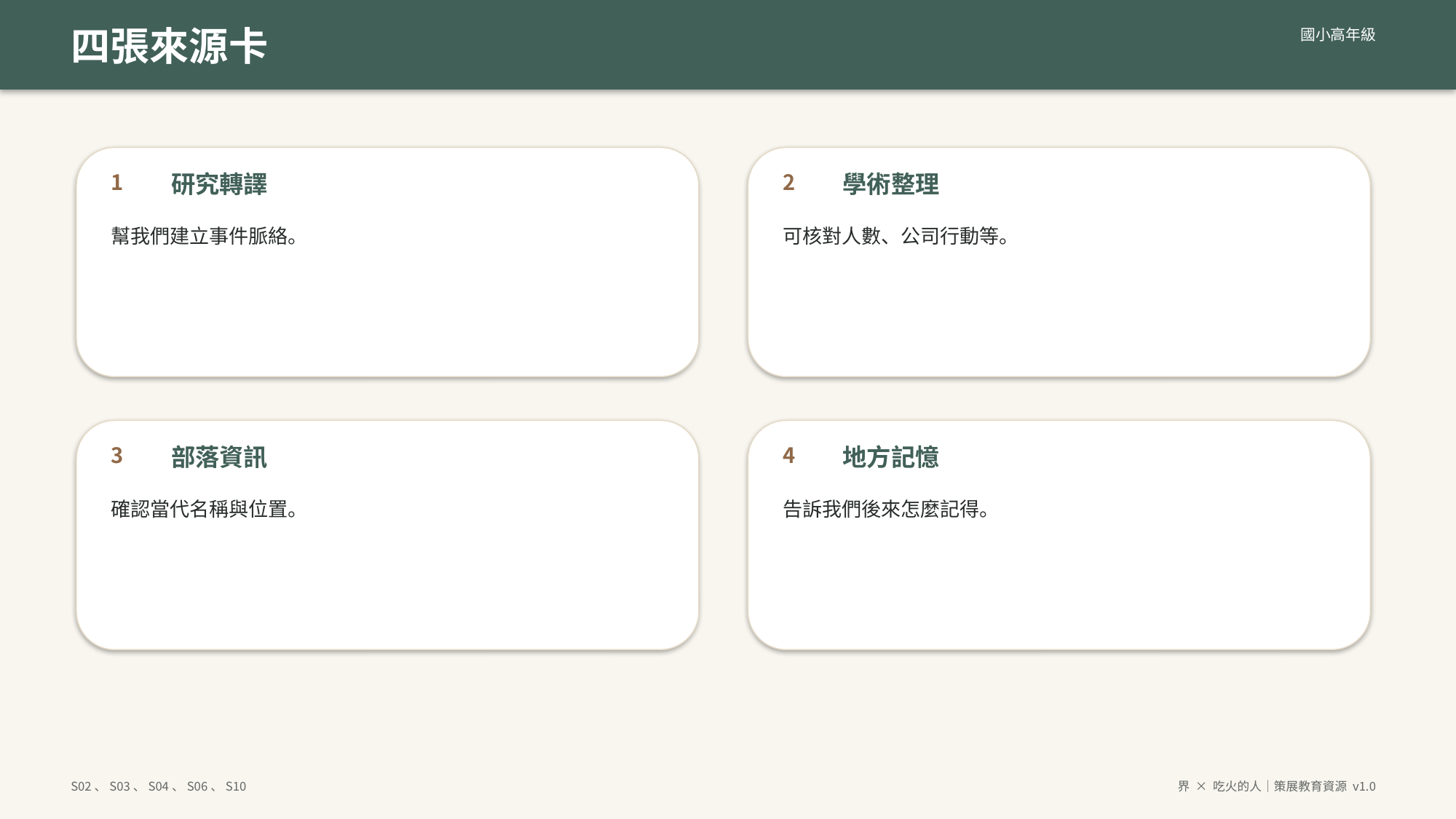

四張來源卡
國小高年級

1
研究轉譯
2
學術整理
幫我們建立事件脈絡。
可核對人數、公司行動等。

3
部落資訊
4
地方記憶
確認當代名稱與位置。
告訴我們後來怎麼記得。
S02、S03、S04、S06、S10
界 × 吃火的人｜策展教育資源 v1.0